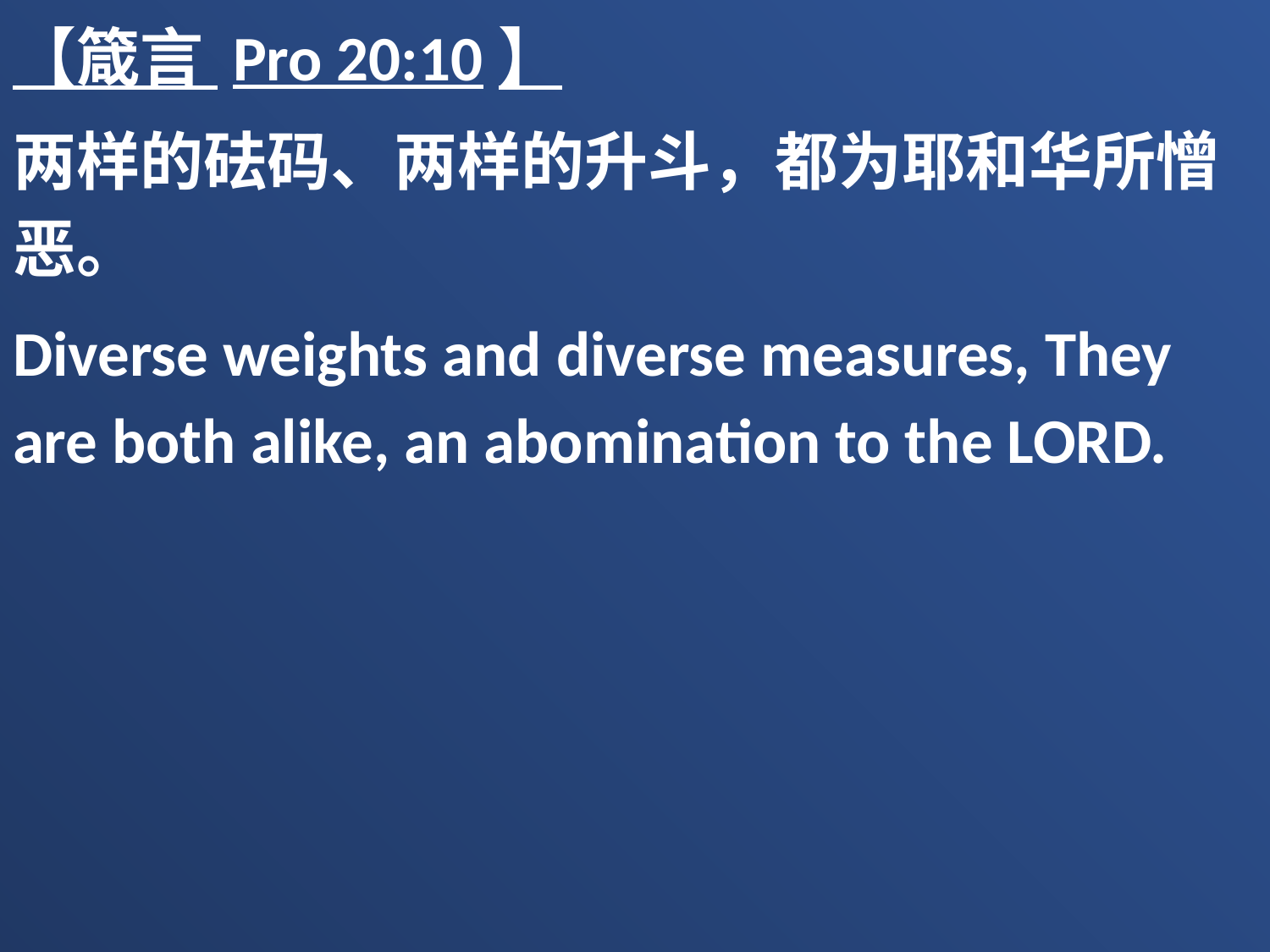

【箴言 Pro 20:10】
两样的砝码、两样的升斗，都为耶和华所憎恶。
Diverse weights and diverse measures, They are both alike, an abomination to the LORD.